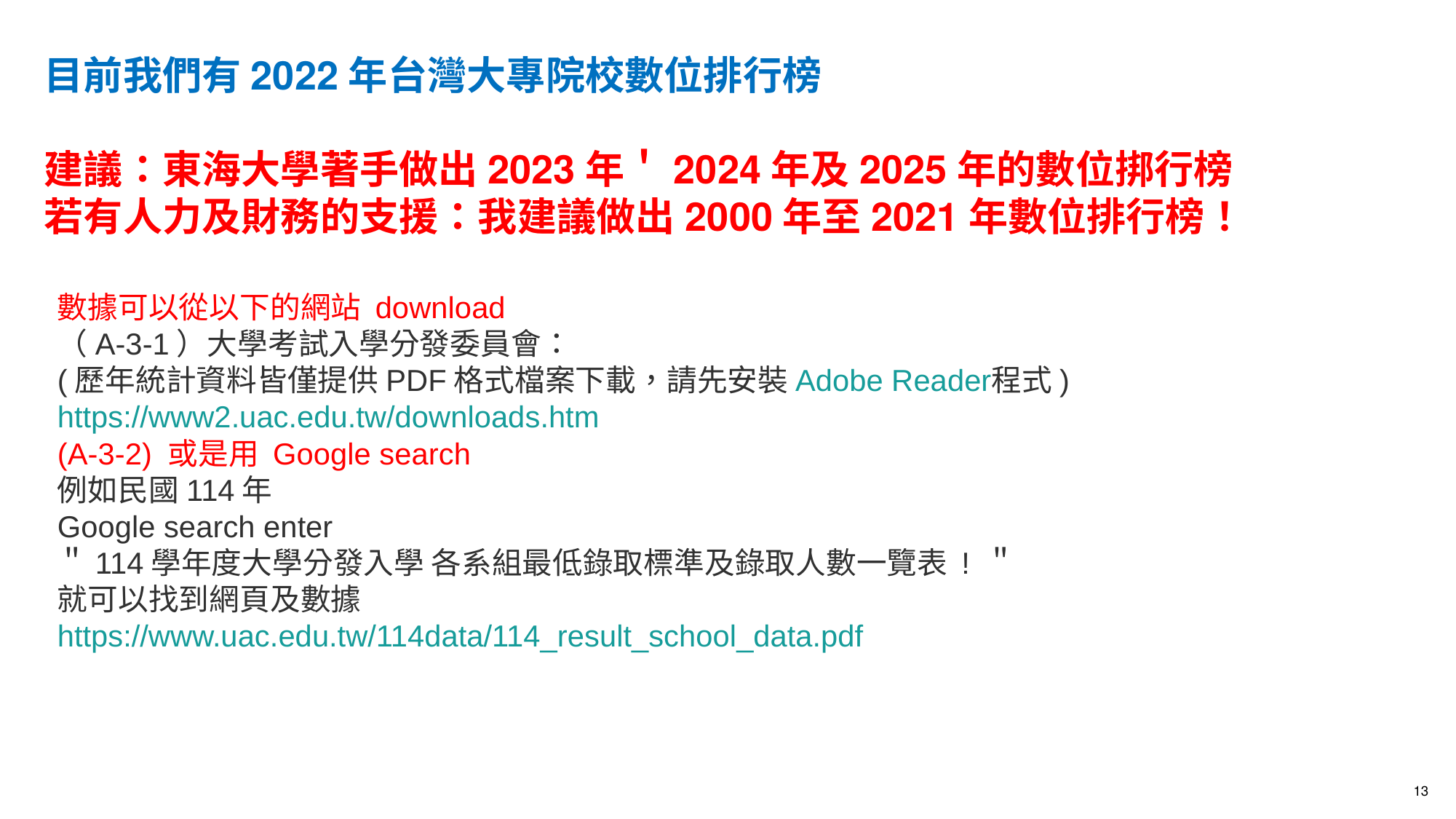

目前我們有2022年台灣大專院校數位排行榜

建議：東海大學著手做出2023年＇2024年及2025年的數位挷行榜
若有人力及財務的支援：我建議做出2000年至2021年數位排行榜！
數據可以從以下的網站 download
（A-3-1）大學考試入學分發委員會：
(歷年統計資料皆僅提供PDF格式檔案下載，請先安裝Adobe Reader程式)
https://www2.uac.edu.tw/downloads.htm
(A-3-2) 或是用 Google search
例如民國114年
Google search enter
＂114學年度大學分發入學 各系組最低錄取標準及錄取人數一覽表 ! ＂
就可以找到網頁及數據
https://www.uac.edu.tw/114data/114_result_school_data.pdf
13